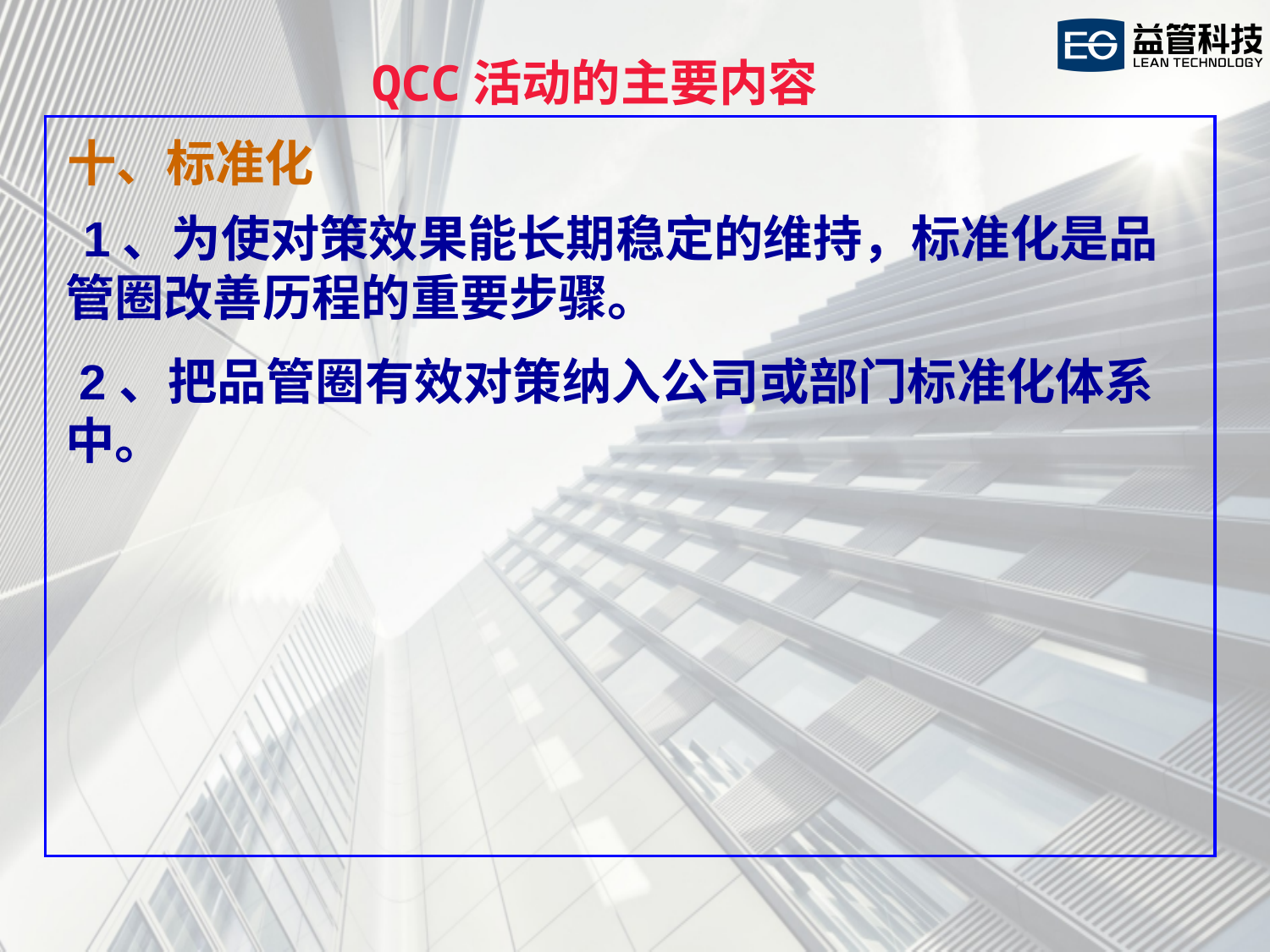

QCC活动的主要内容

十、标准化
  1、为使对策效果能长期稳定的维持，标准化是品管圈改善历程的重要步骤。
 2、把品管圈有效对策纳入公司或部门标准化体系中。